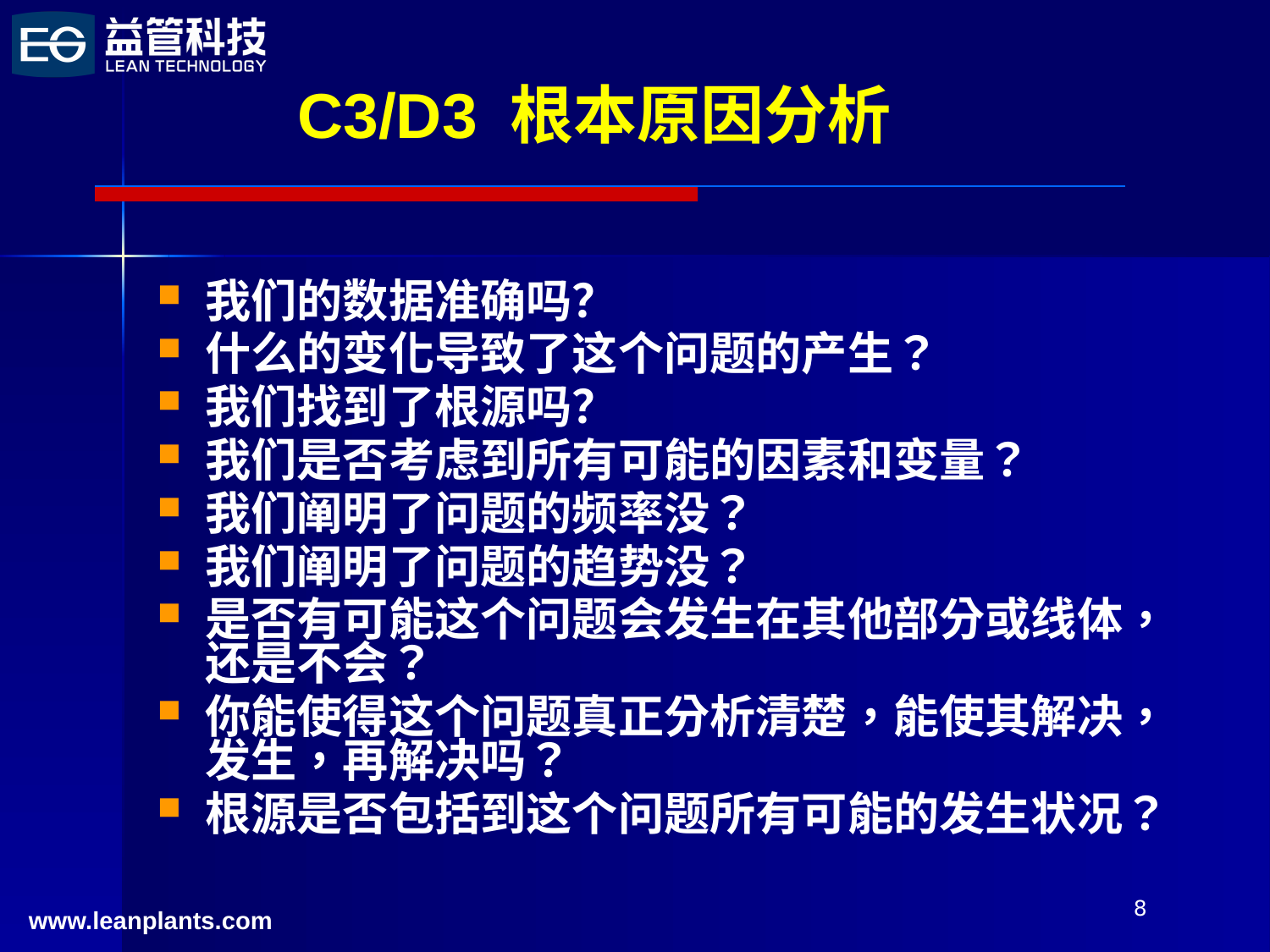

# C3/D3 根本原因分析
我们的数据准确吗？
什么的变化导致了这个问题的产生？
我们找到了根源吗？
我们是否考虑到所有可能的因素和变量？
我们阐明了问题的频率没？
我们阐明了问题的趋势没？
是否有可能这个问题会发生在其他部分或线体，还是不会？
你能使得这个问题真正分析清楚，能使其解决，发生，再解决吗？
根源是否包括到这个问题所有可能的发生状况？
8